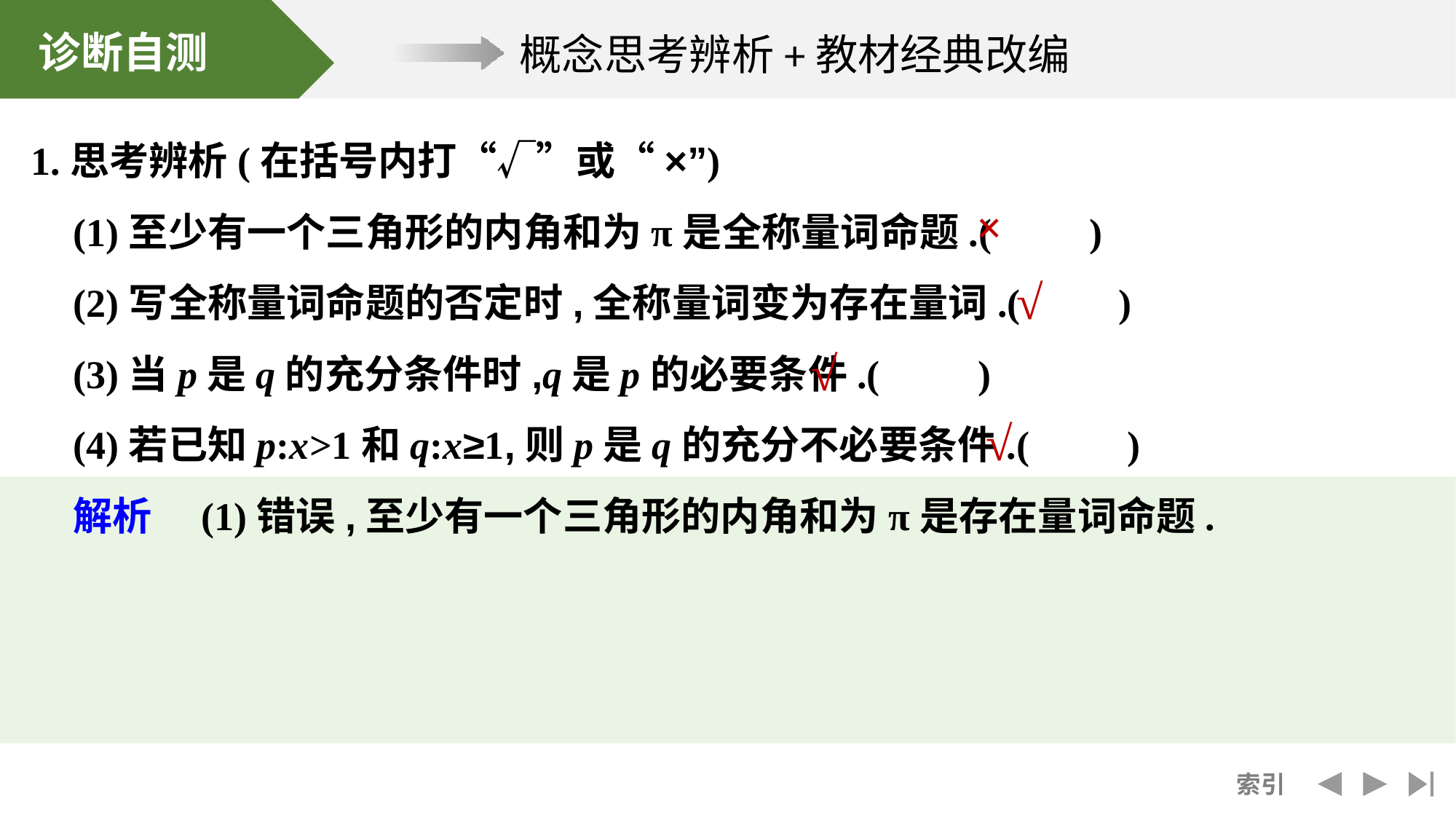

1.思考辨析(在括号内打“√”或“×”)
	(1)至少有一个三角形的内角和为π是全称量词命题.(　　)
	(2)写全称量词命题的否定时,全称量词变为存在量词.(　　)
	(3)当p是q的充分条件时,q是p的必要条件.(　　)
	(4)若已知p:x>1和q:x≥1,则p是q的充分不必要条件.(　　)
	解析　(1)错误,至少有一个三角形的内角和为π是存在量词命题.
×
√
√
√